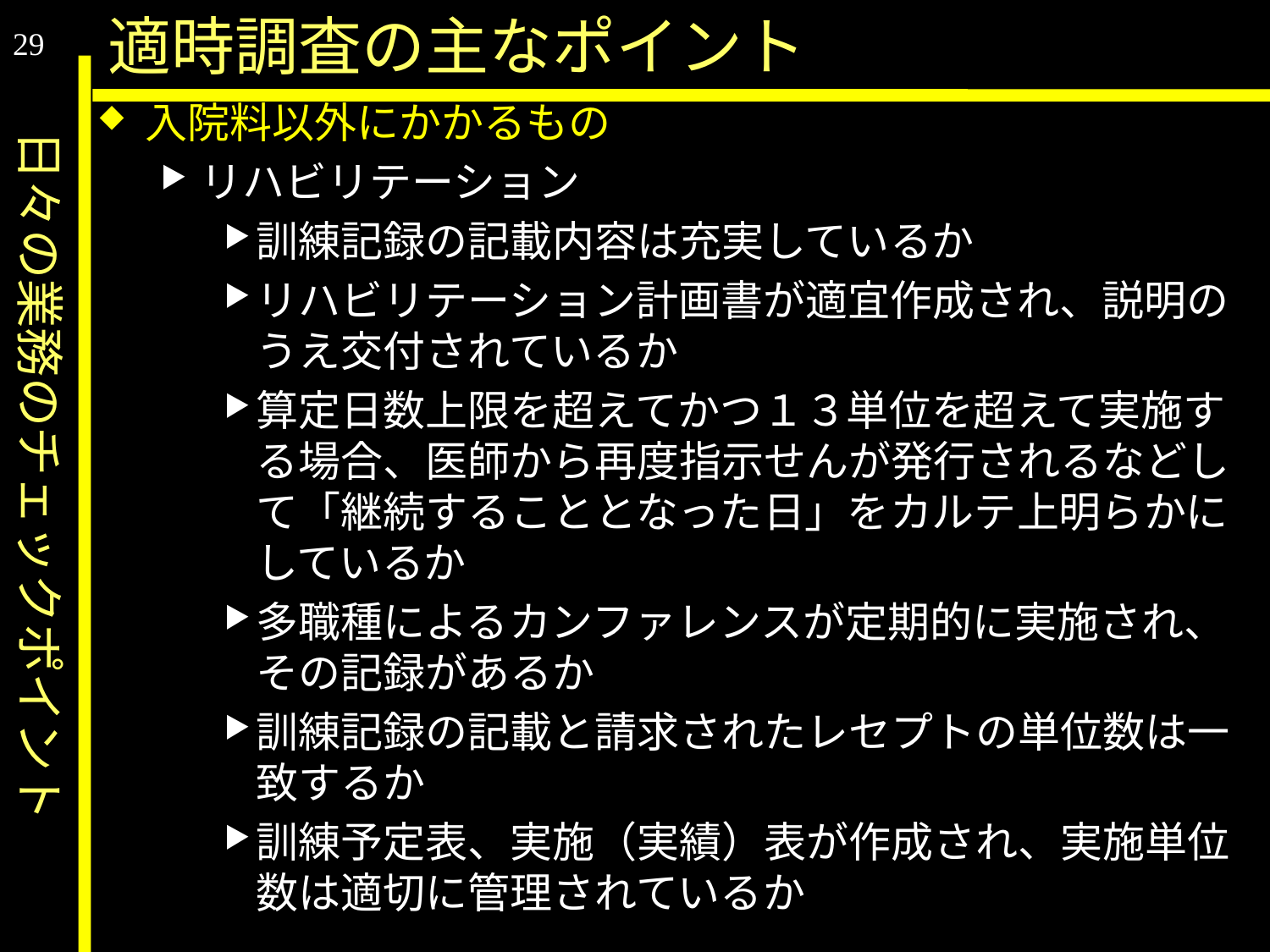

日々の業務のチェックポイント
適時調査の主なポイント
29

入院料以外にかかるもの
リハビリテーション
訓練記録の記載内容は充実しているか
リハビリテーション計画書が適宜作成され、説明のうえ交付されているか
算定日数上限を超えてかつ１３単位を超えて実施する場合、医師から再度指示せんが発行されるなどして「継続することとなった日」をカルテ上明らかにしているか
多職種によるカンファレンスが定期的に実施され、その記録があるか
訓練記録の記載と請求されたレセプトの単位数は一致するか
訓練予定表、実施（実績）表が作成され、実施単位数は適切に管理されているか